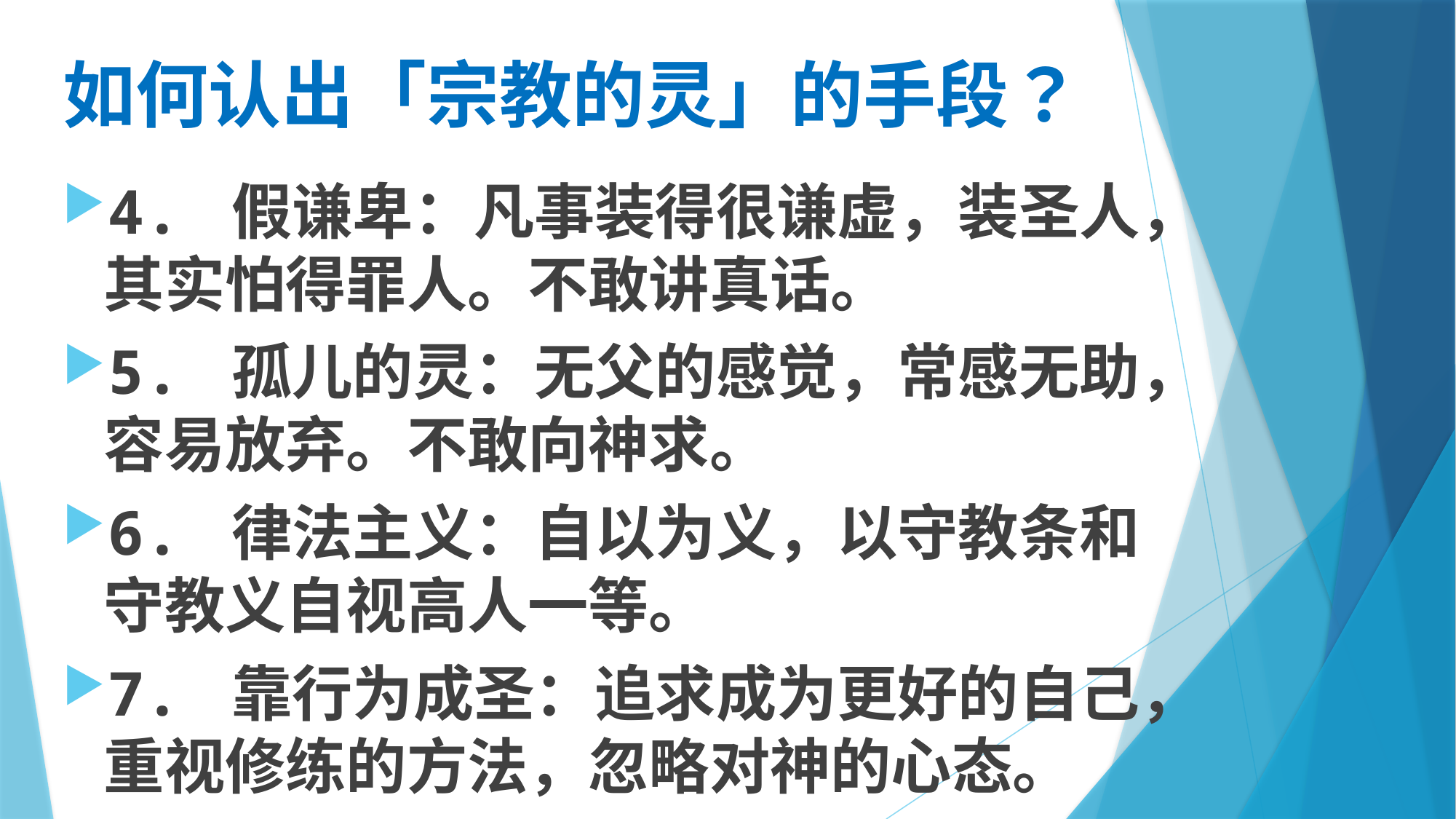

# 如何认出「宗教的灵」的手段？
4. 假谦卑：凡事装得很谦虚，装圣人，其实怕得罪人。不敢讲真话。
5. 孤儿的灵：无父的感觉，常感无助，容易放弃。不敢向神求。
6. 律法主义：自以为义，以守教条和守教义自视高人一等。
7. 靠行为成圣：追求成为更好的自己，重视修练的方法，忽略对神的心态。